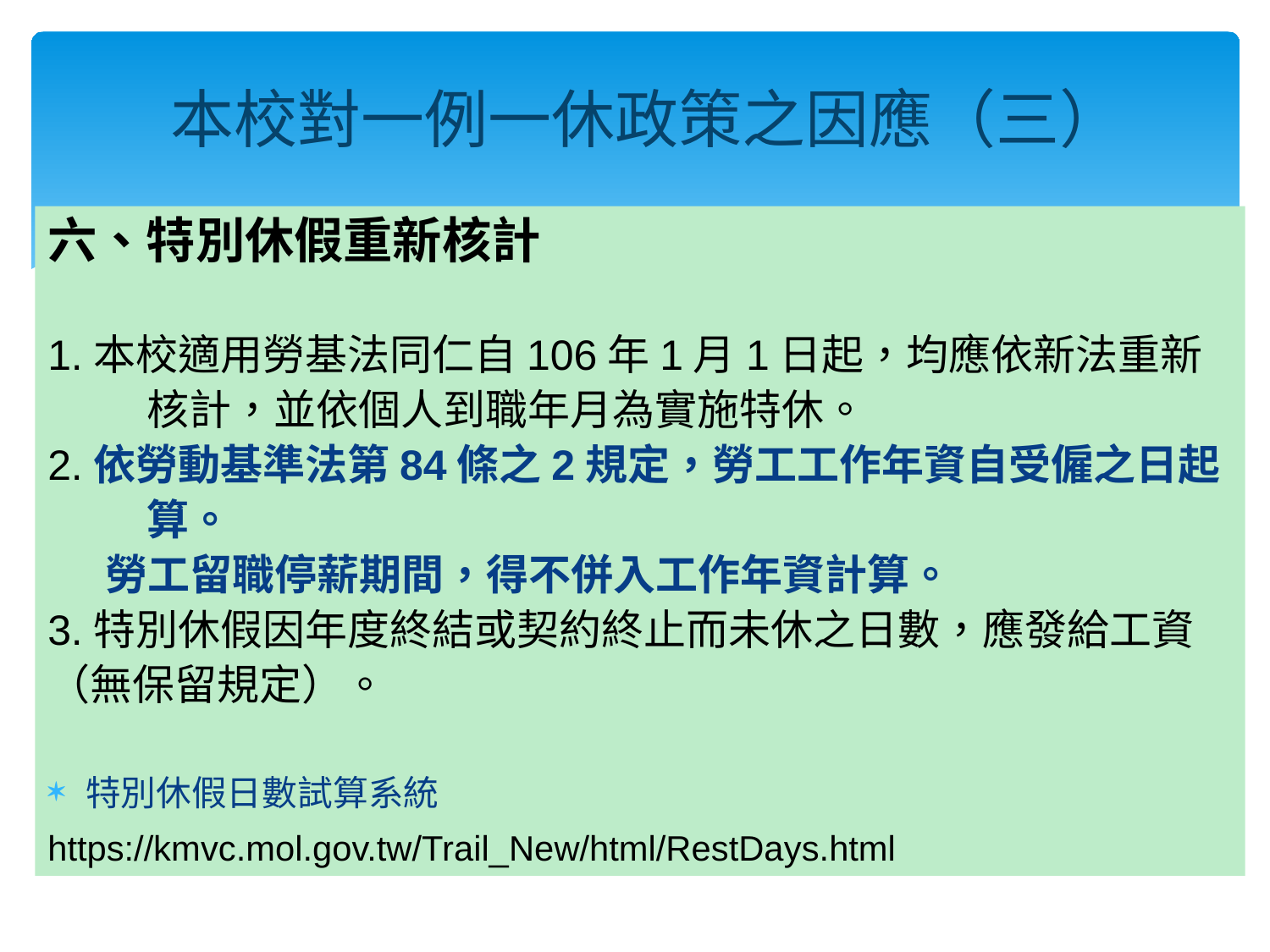

# 本校對一例一休政策之因應（三）
六、特別休假重新核計

1.本校適用勞基法同仁自106年1月1日起，均應依新法重新核計，並依個人到職年月為實施特休。
2.依勞動基準法第84條之2規定，勞工工作年資自受僱之日起算。
     勞工留職停薪期間，得不併入工作年資計算。
3.特別休假因年度終結或契約終止而未休之日數，應發給工資
（無保留規定）。

特別休假日數試算系統
https://kmvc.mol.gov.tw/Trail_New/html/RestDays.html